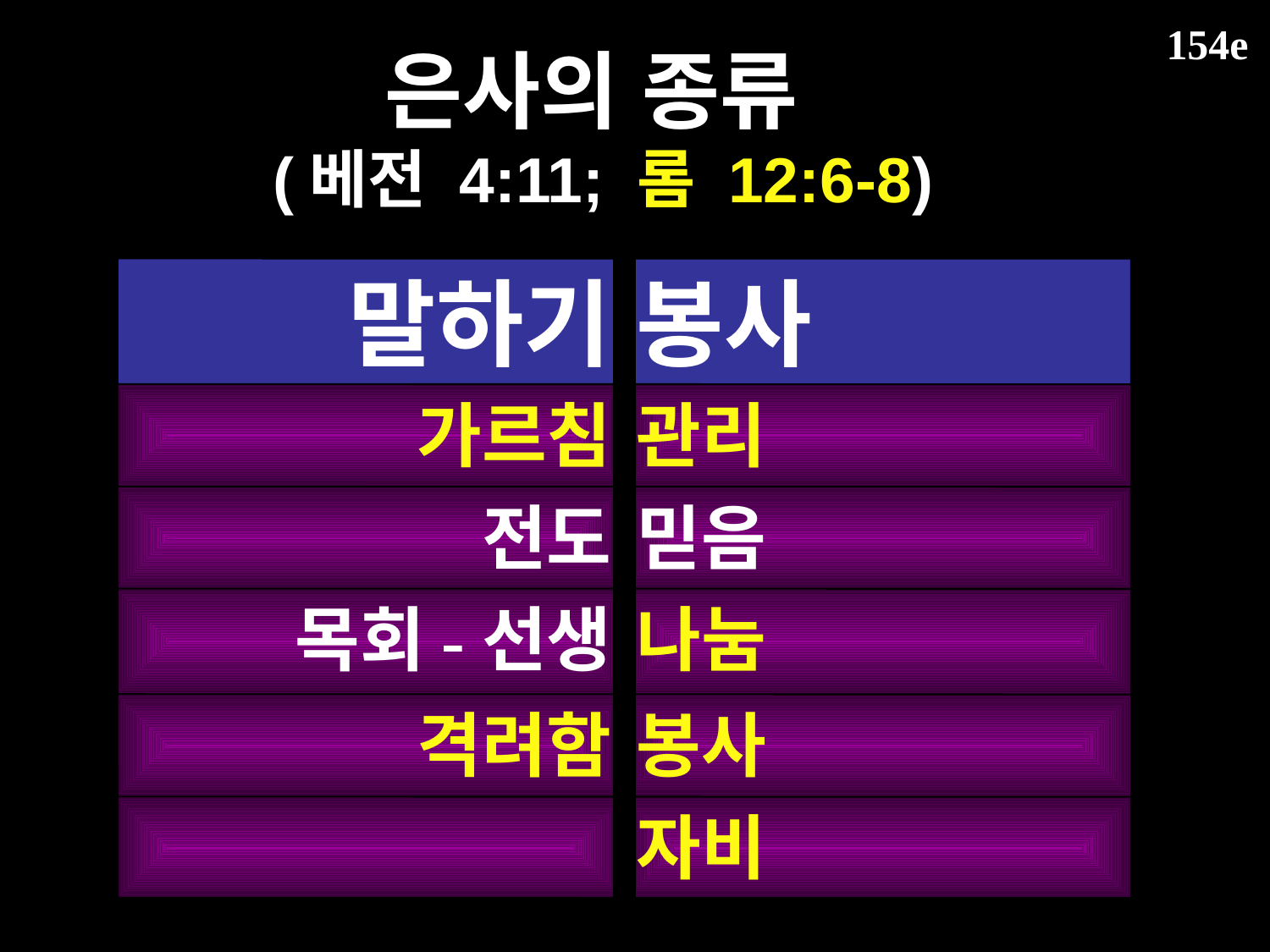

154e
은사의 종류
(베전 4:11; 롬 12:6-8)‏

말하기

봉사

가르침

관리
전도

믿음
목회-선생

나눔
격려함

봉사

자비